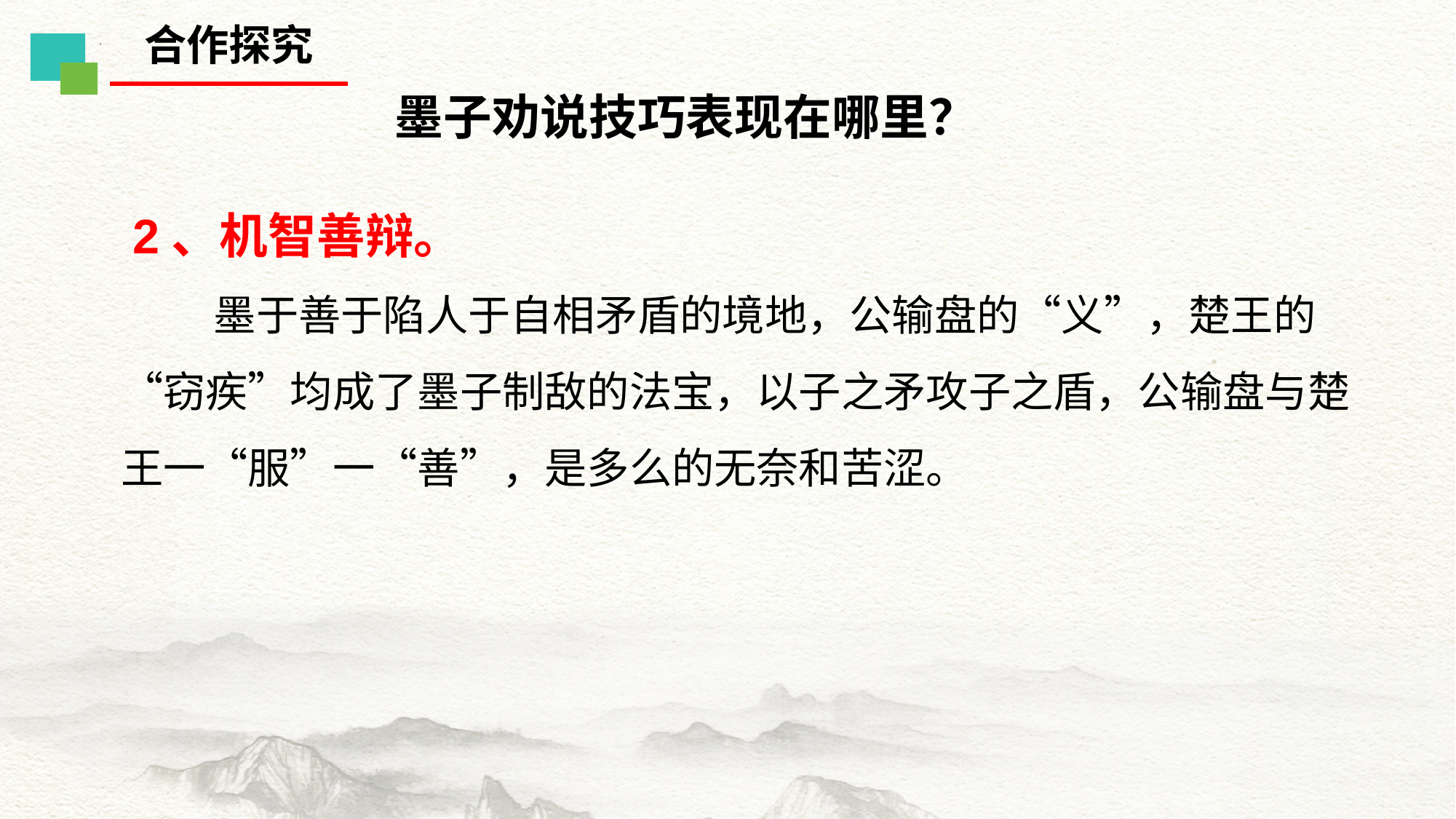

合作探究

      墨子劝说技巧表现在哪里？
 2、机智善辩。
   墨于善于陷人于自相矛盾的境地，公输盘的“义”，楚王的“窃疾”均成了墨子制敌的法宝，以子之矛攻子之盾，公输盘与楚王一“服”一“善”，是多么的无奈和苦涩。